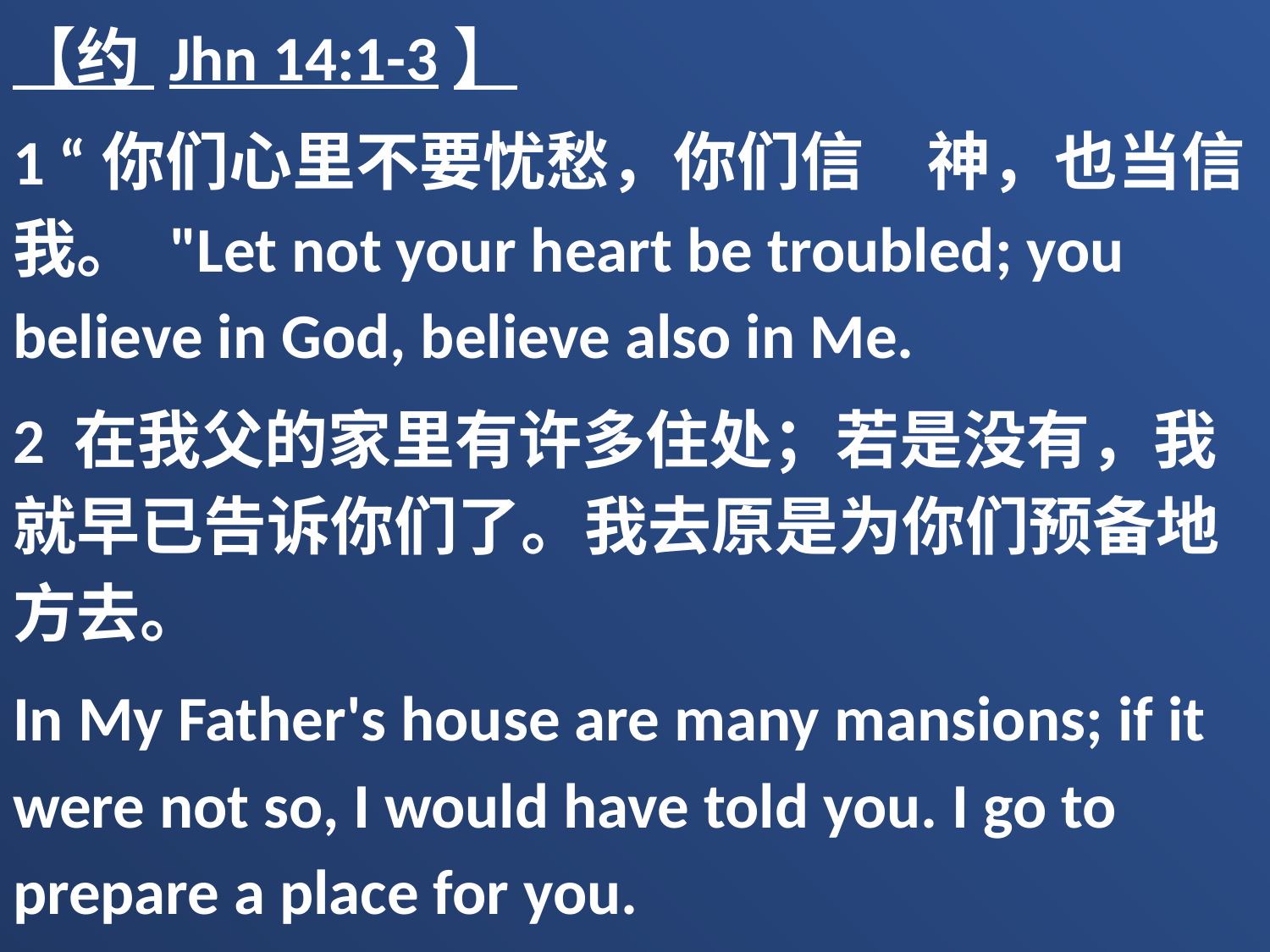

【约 Jhn 14:1-3】
1 “你们心里不要忧愁，你们信　神，也当信我。 "Let not your heart be troubled; you believe in God, believe also in Me.
2 在我父的家里有许多住处；若是没有，我就早已告诉你们了。我去原是为你们预备地方去。
In My Father's house are many mansions; if it were not so, I would have told you. I go to prepare a place for you.